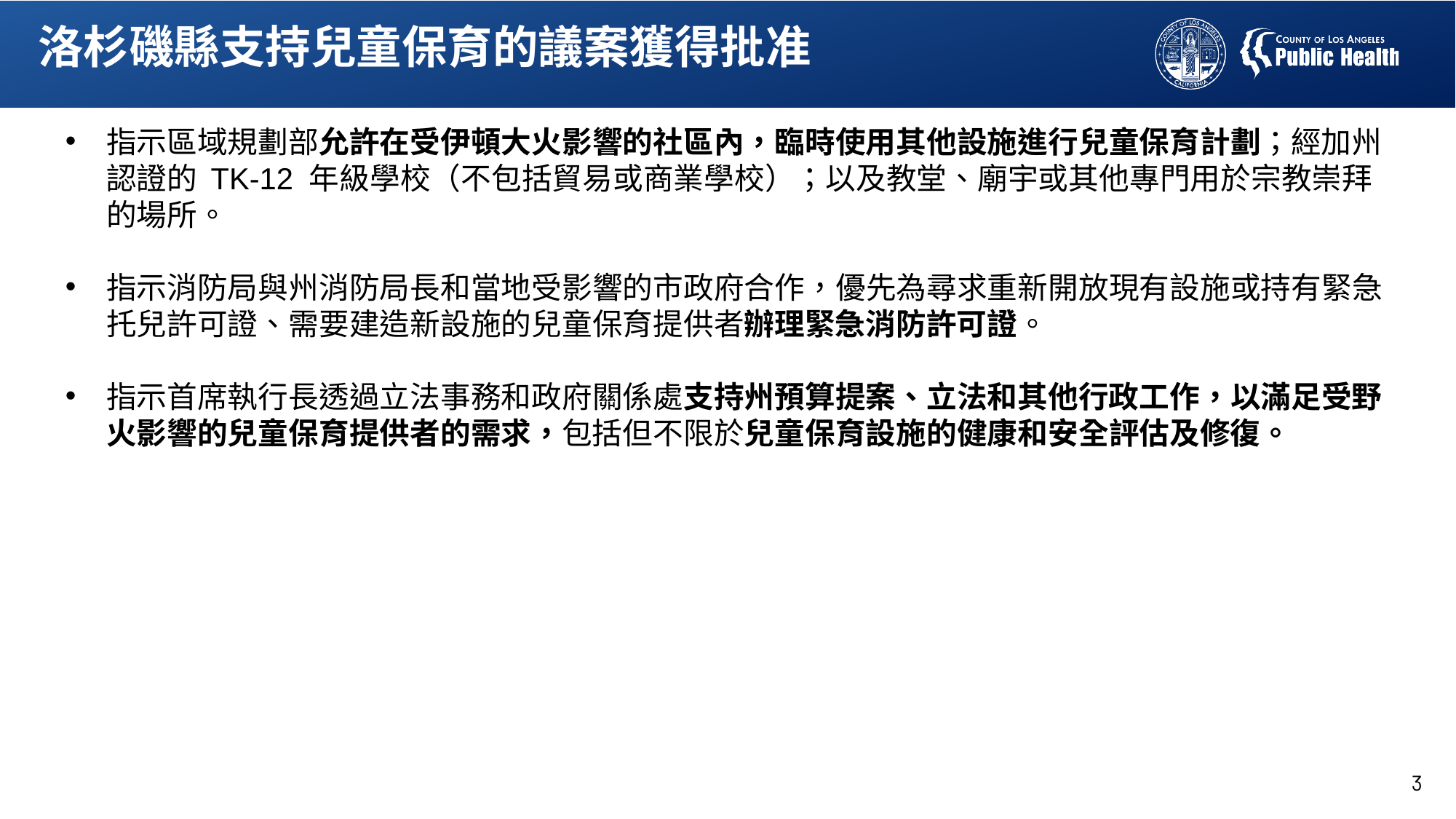

洛杉磯縣支持兒童保育的議案獲得批准
指示區域規劃部允許在受伊頓大火影響的社區內，臨時使用其他設施進行兒童保育計劃；經加州認證的 TK-12 年級學校（不包括貿易或商業學校）；以及教堂、廟宇或其他專門用於宗教崇拜的場所。

指示消防局與州消防局長和當地受影響的市政府合作，優先為尋求重新開放現有設施或持有緊急托兒許可證、需要建造新設施的兒童保育提供者辦理緊急消防許可證。

指示首席執行長透過立法事務和政府關係處支持州預算提案、立法和其他行政工作，以滿足受野火影響的兒童保育提供者的需求，包括但不限於兒童保育設施的健康和安全評估及修復。

3